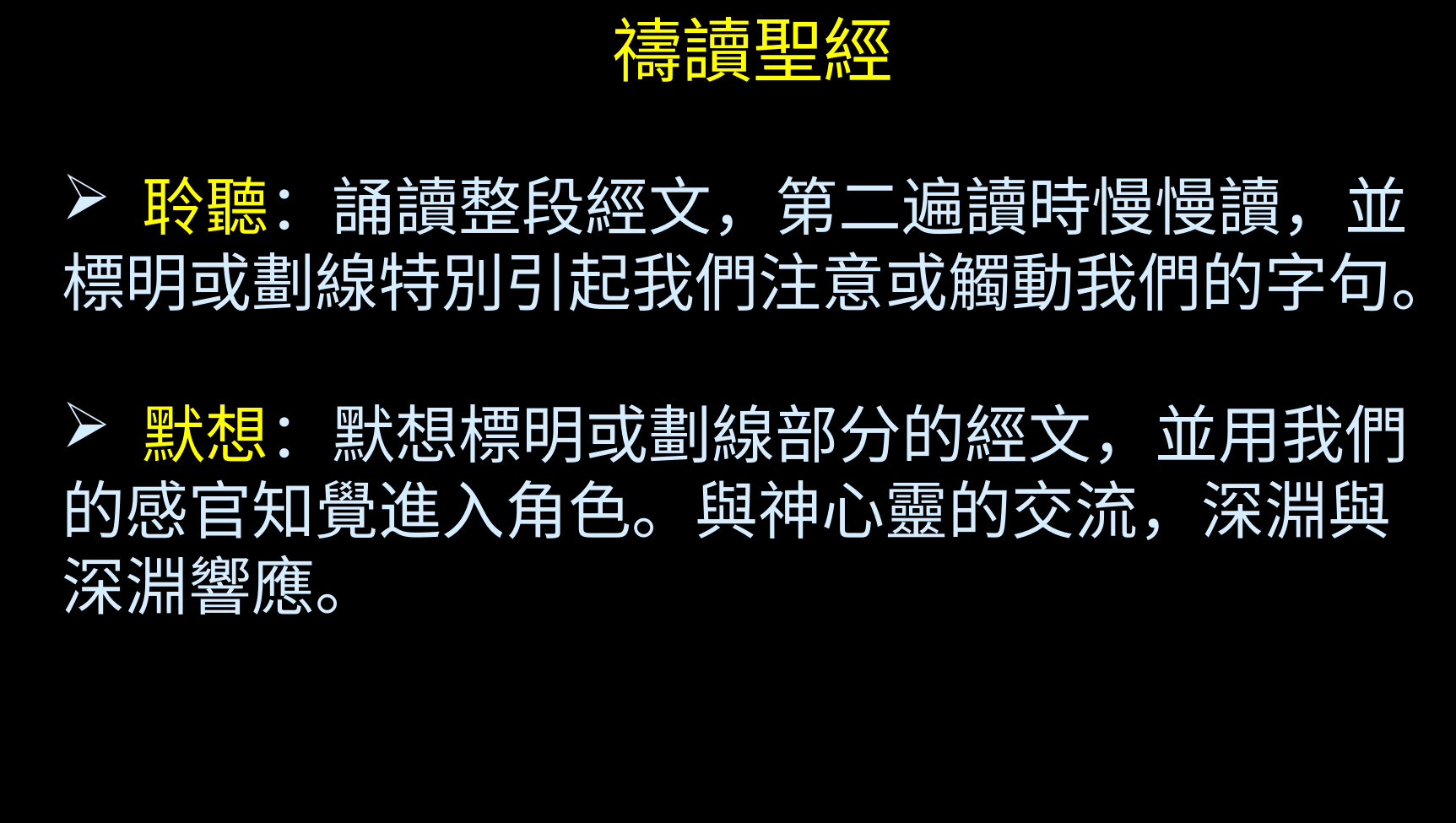

禱讀聖經

 聆聽：誦讀整段經文，第二遍讀時慢慢讀，並標明或劃線特別引起我們注意或觸動我們的字句。

 默想：默想標明或劃線部分的經文，並用我們的感官知覺進入角色。與神心靈的交流，深淵與深淵響應。